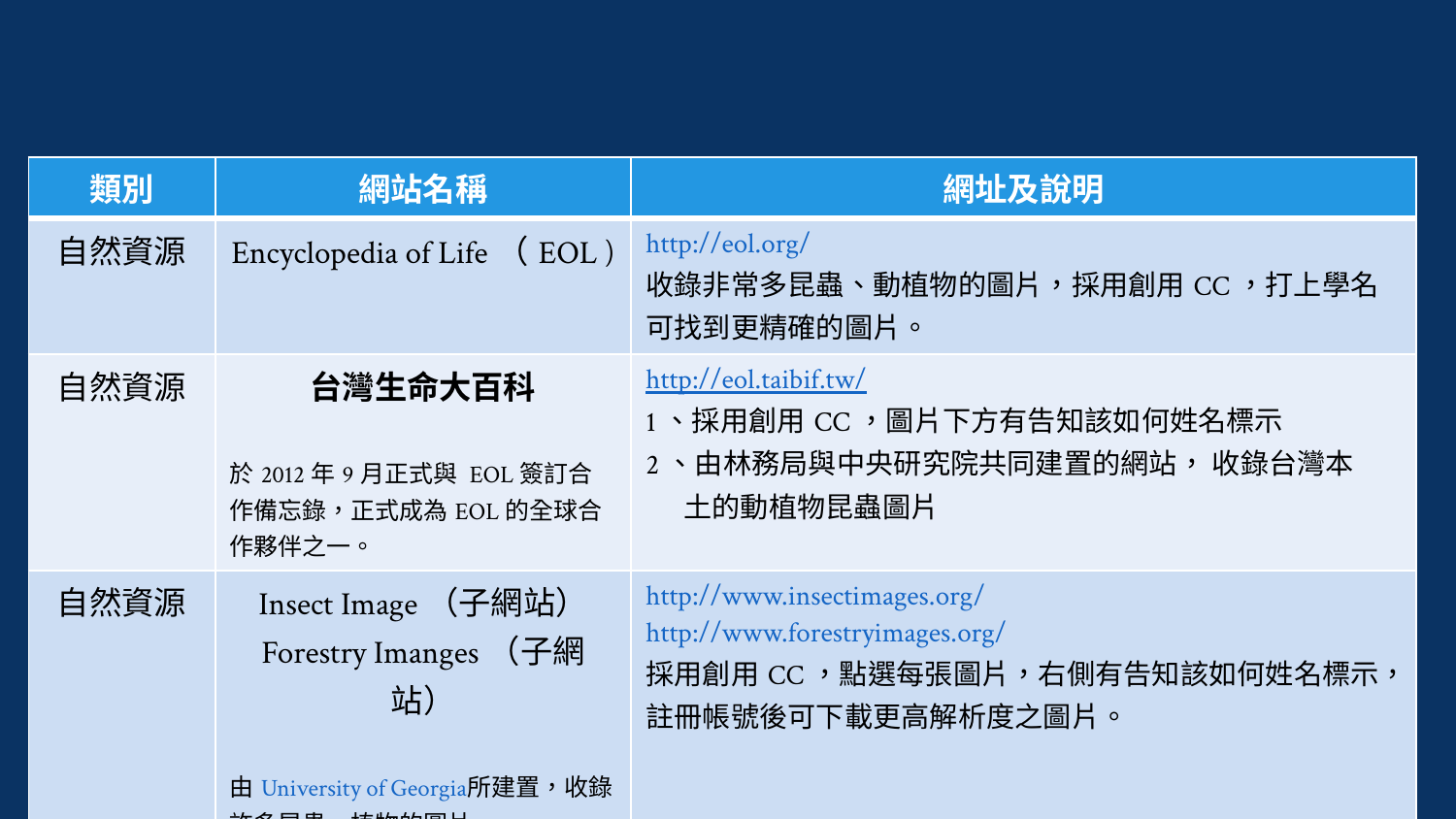

| 類別 | 網站名稱 | 網址及說明 |
| --- | --- | --- |
| 自然資源 | Encyclopedia of Life（EOL ) | http://eol.org/ 收錄非常多昆蟲、動植物的圖片，採用創用CC，打上學名可找到更精確的圖片。 |
| 自然資源 | 台灣生命大百科 於2012年9月正式與 EOL簽訂合作備忘錄，正式成為EOL的全球合作夥伴之一。 | http://eol.taibif.tw/ 1、採用創用CC，圖片下方有告知該如何姓名標示 2、由林務局與中央研究院共同建置的網站， 收錄台灣本 土的動植物昆蟲圖片 |
| 自然資源 | Insect Image（子網站） Forestry Imanges（子網站） 由University of Georgia所建置，收錄許多昆蟲、植物的圖片 | http://www.insectimages.org/ http://www.forestryimages.org/ 採用創用CC，點選每張圖片，右側有告知該如何姓名標示，註冊帳號後可下載更高解析度之圖片。 |
57